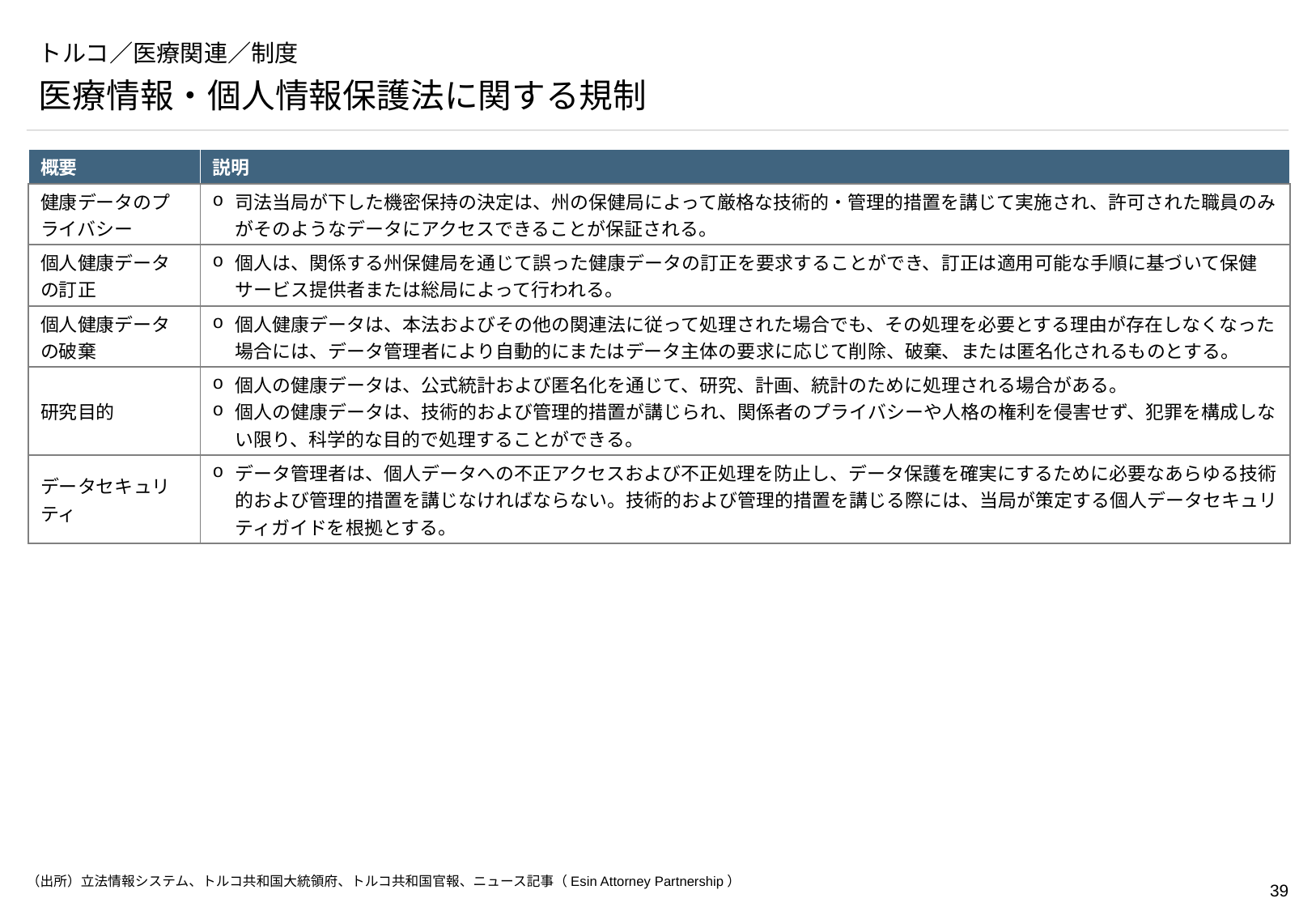

# トルコ／医療関連／制度
医療情報・個人情報保護法に関する規制

| 概要 | 説明 |
| --- | --- |
| 健康データのプライバシー | 司法当局が下した機密保持の決定は、州の保健局によって厳格な技術的・管理的措置を講じて実施され、許可された職員のみがそのようなデータにアクセスできることが保証される。 |
| 個人健康データの訂正 | 個人は、関係する州保健局を通じて誤った健康データの訂正を要求することができ、訂正は適用可能な手順に基づいて保健サービス提供者または総局によって行われる。 |
| 個人健康データの破棄 | 個人健康データは、本法およびその他の関連法に従って処理された場合でも、その処理を必要とする理由が存在しなくなった場合には、データ管理者により自動的にまたはデータ主体の要求に応じて削除、破棄、または匿名化されるものとする。 |
| 研究目的 | 個人の健康データは、公式統計および匿名化を通じて、研究、計画、統計のために処理される場合がある。 個人の健康データは、技術的および管理的措置が講じられ、関係者のプライバシーや人格の権利を侵害せず、犯罪を構成しない限り、科学的な目的で処理することができる。 |
| データセキュリティ | データ管理者は、個人データへの不正アクセスおよび不正処理を防止し、データ保護を確実にするために必要なあらゆる技術的および管理的措置を講じなければならない。技術的および管理的措置を講じる際には、当局が策定する個人データセキュリティガイドを根拠とする。 |
（出所）立法情報システム、トルコ共和国大統領府、トルコ共和国官報、ニュース記事（Esin Attorney Partnership）